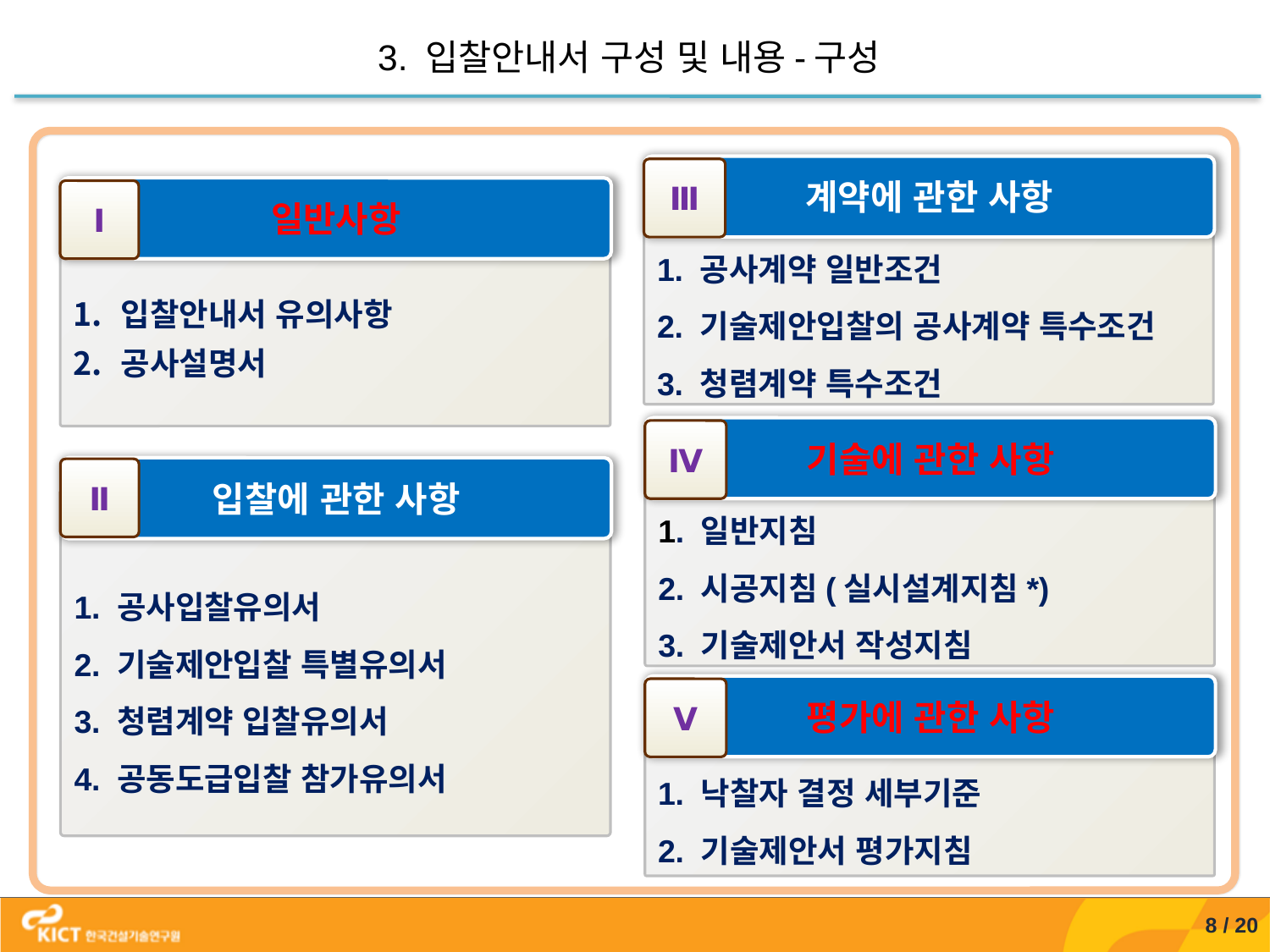

3. 입찰안내서 구성 및 내용-구성

계약에 관한 사항
Ⅲ
일반사항
Ⅰ
1. 공사계약 일반조건
2. 기술제안입찰의 공사계약 특수조건
3. 청렴계약 특수조건
입찰안내서 유의사항
공사설명서
기술에 관한 사항
Ⅳ
입찰에 관한 사항
Ⅱ
1. 일반지침
2. 시공지침(실시설계지침*)
3. 기술제안서 작성지침
1. 공사입찰유의서
2. 기술제안입찰 특별유의서
3. 청렴계약 입찰유의서
4. 공동도급입찰 참가유의서
평가에 관한 사항
Ⅴ
1. 낙찰자 결정 세부기준
2. 기술제안서 평가지침
8 / 20